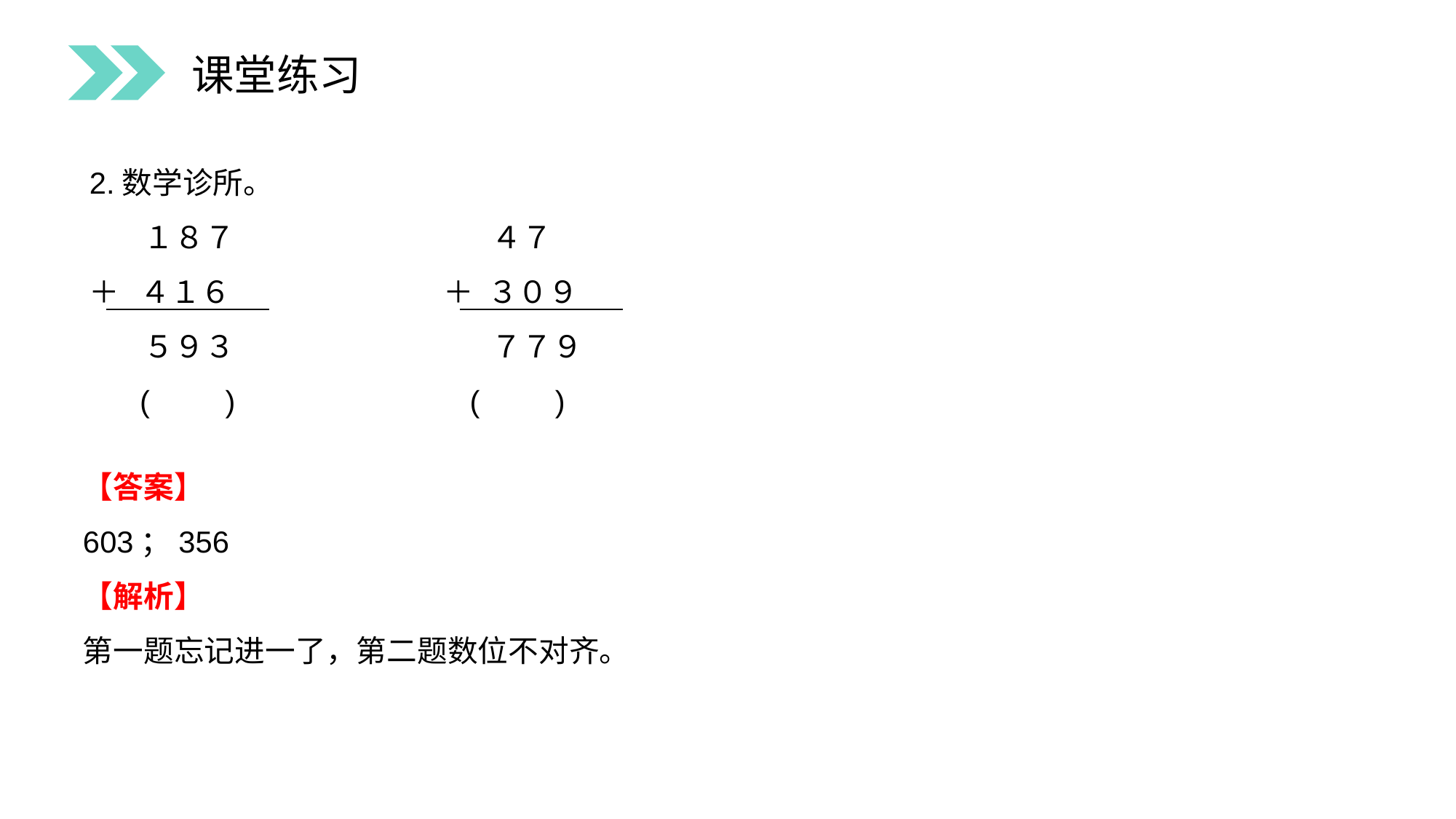

课堂练习
2.数学诊所。
       １８７　　　　　　　　  ４７
＋   ４１６　　　　　　　＋  ３０９
       ５９３　　　　　　　　  ７７９
      (         )                            (         )

【答案】
603；356
【解析】
第一题忘记进一了，第二题数位不对齐。